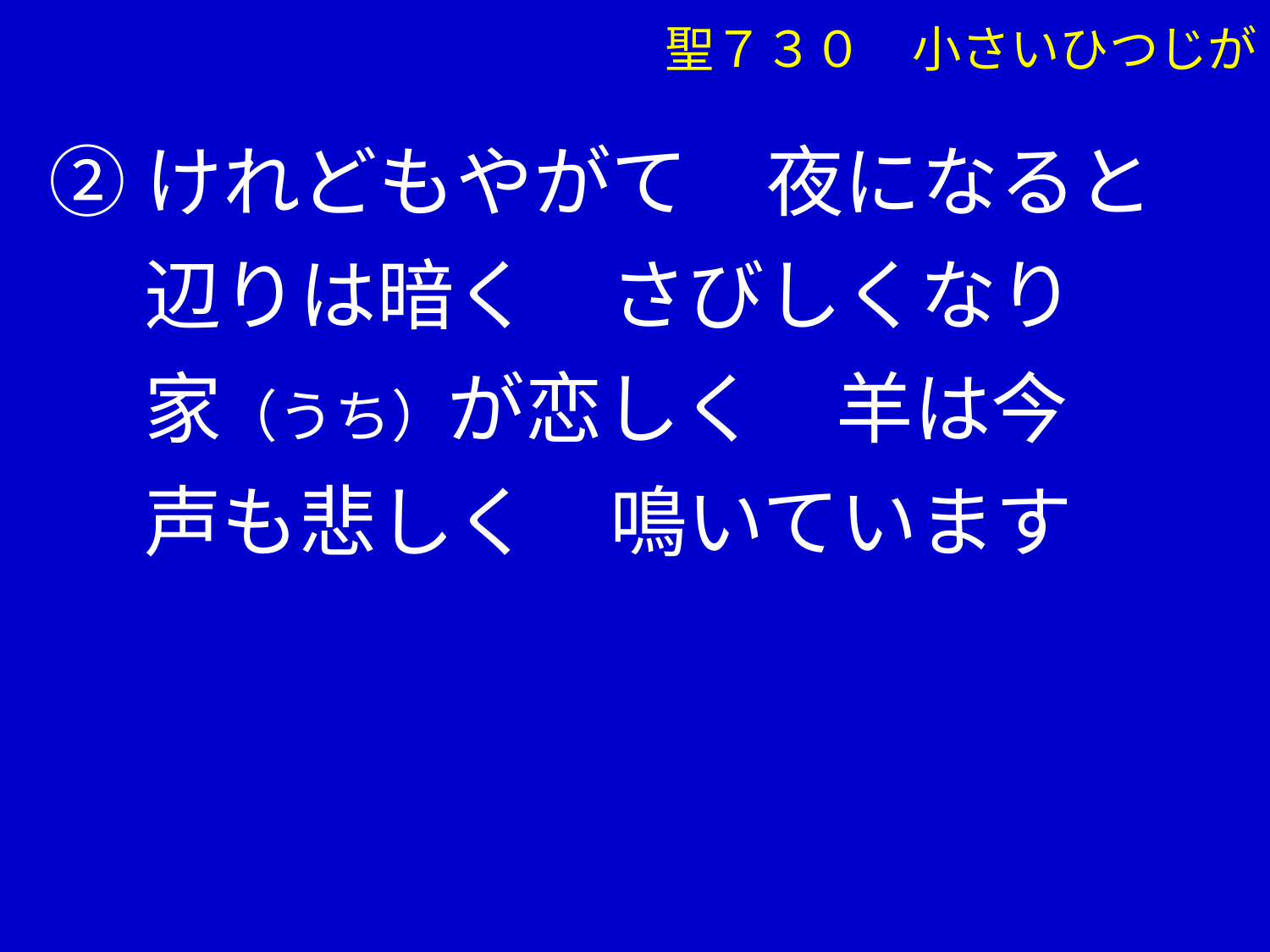

聖７３０　小さいひつじが
②けれどもやがて　夜になると
　 辺りは暗く　さびしくなり
　 家（うち）が恋しく　羊は今
　 声も悲しく　鳴いています